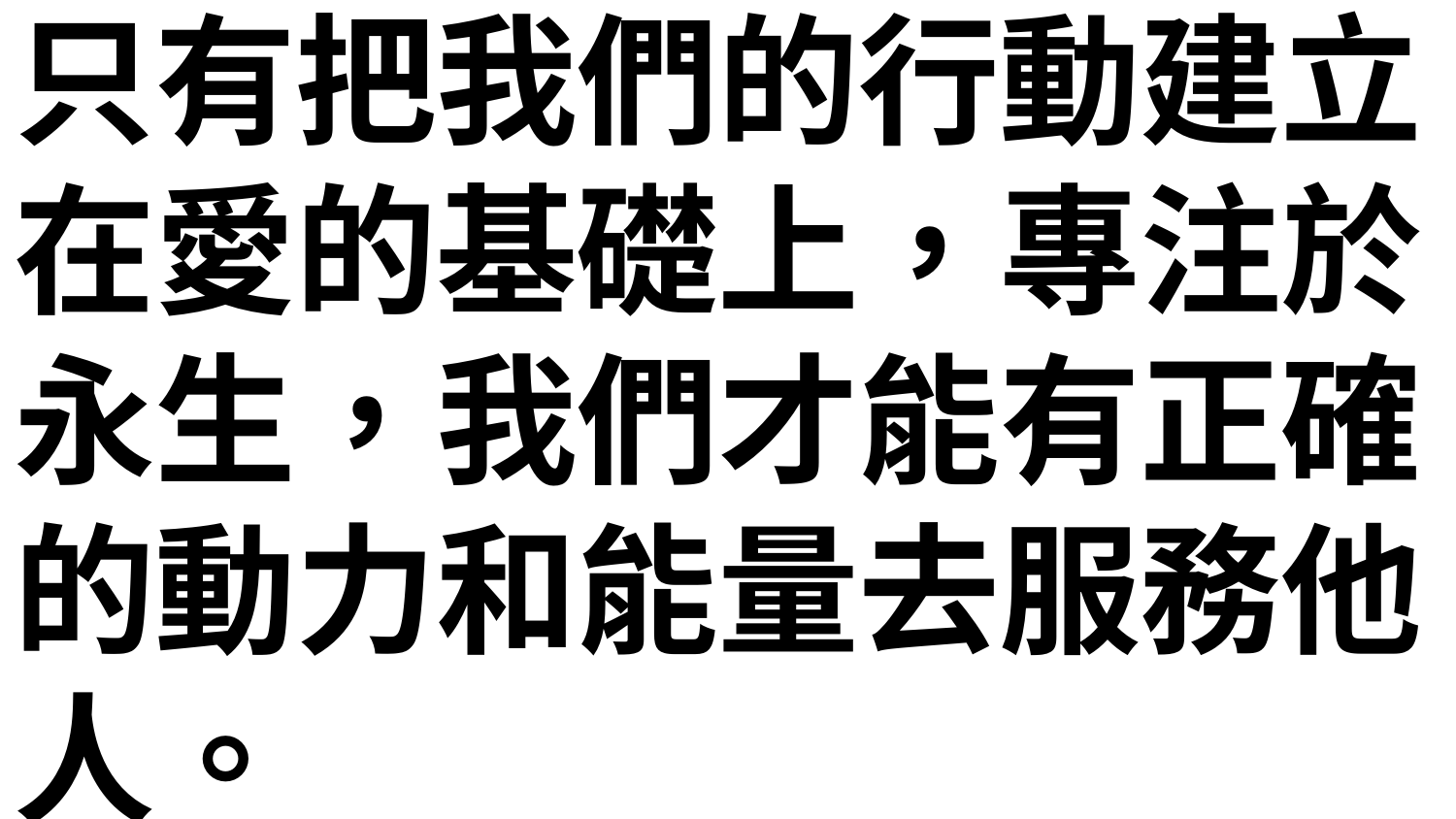

只有把我們的行動建立在愛的基礎上，專注於永生，我們才能有正確的動力和能量去服務他人。